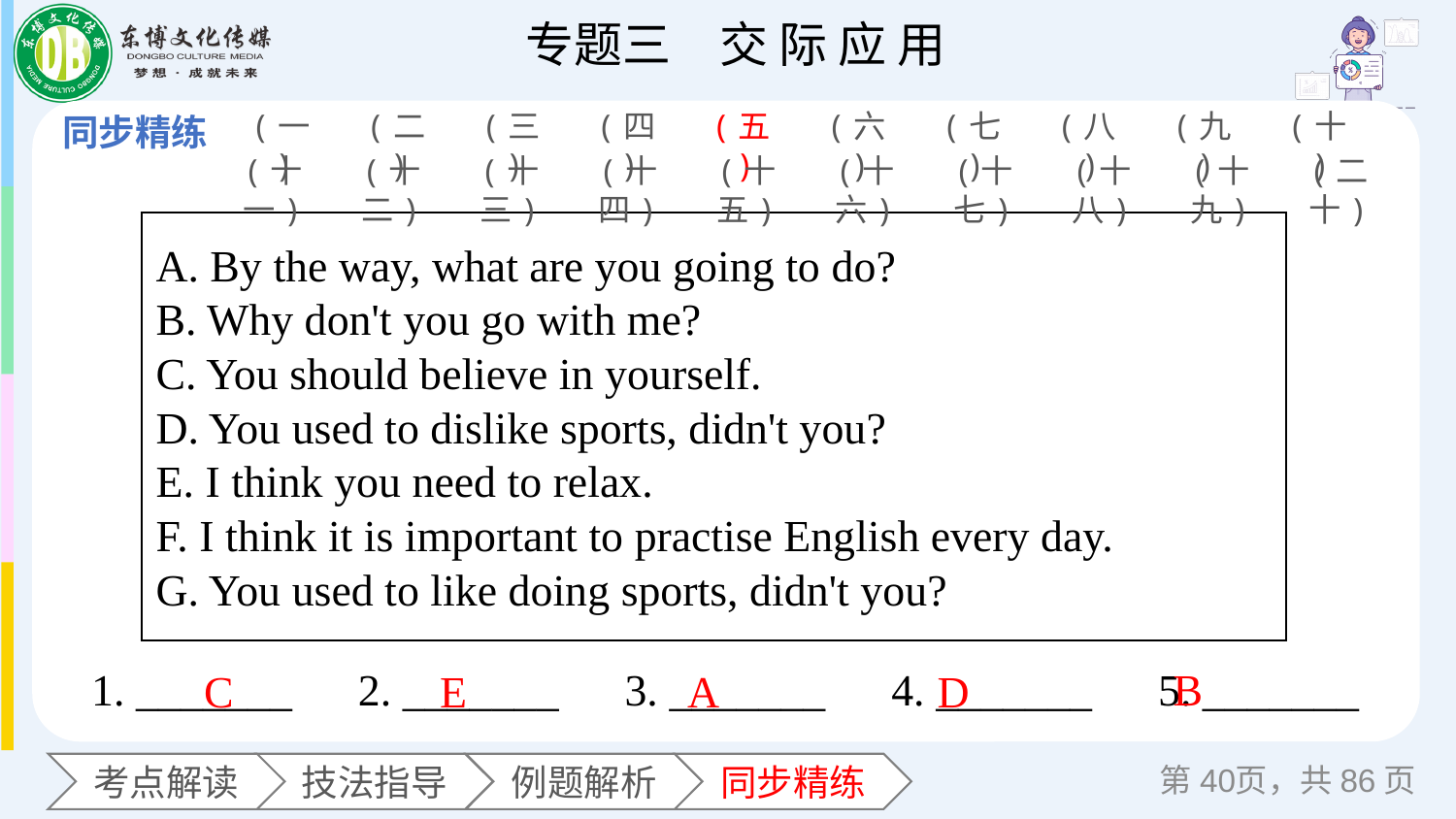

(一)
(二)
(三)
(四)
(五)
(六)
(七)
(八)
(九)
(十)
(十一)
(十二)
(十三)
(十四)
(十五)
(十六)
(十七)
(十八)
(十九)
(二十)
| A. By the way, what are you going to do? B. Why don't you go with me? C. You should believe in yourself. D. You used to dislike sports, didn't you? E. I think you need to relax. F. I think it is important to practise English every day. G. You used to like doing sports, didn't you? |
| --- |
1. _______　2. _______　3. _______　4. _______　5. _______
B
C
E
A
D
第40页，共86页